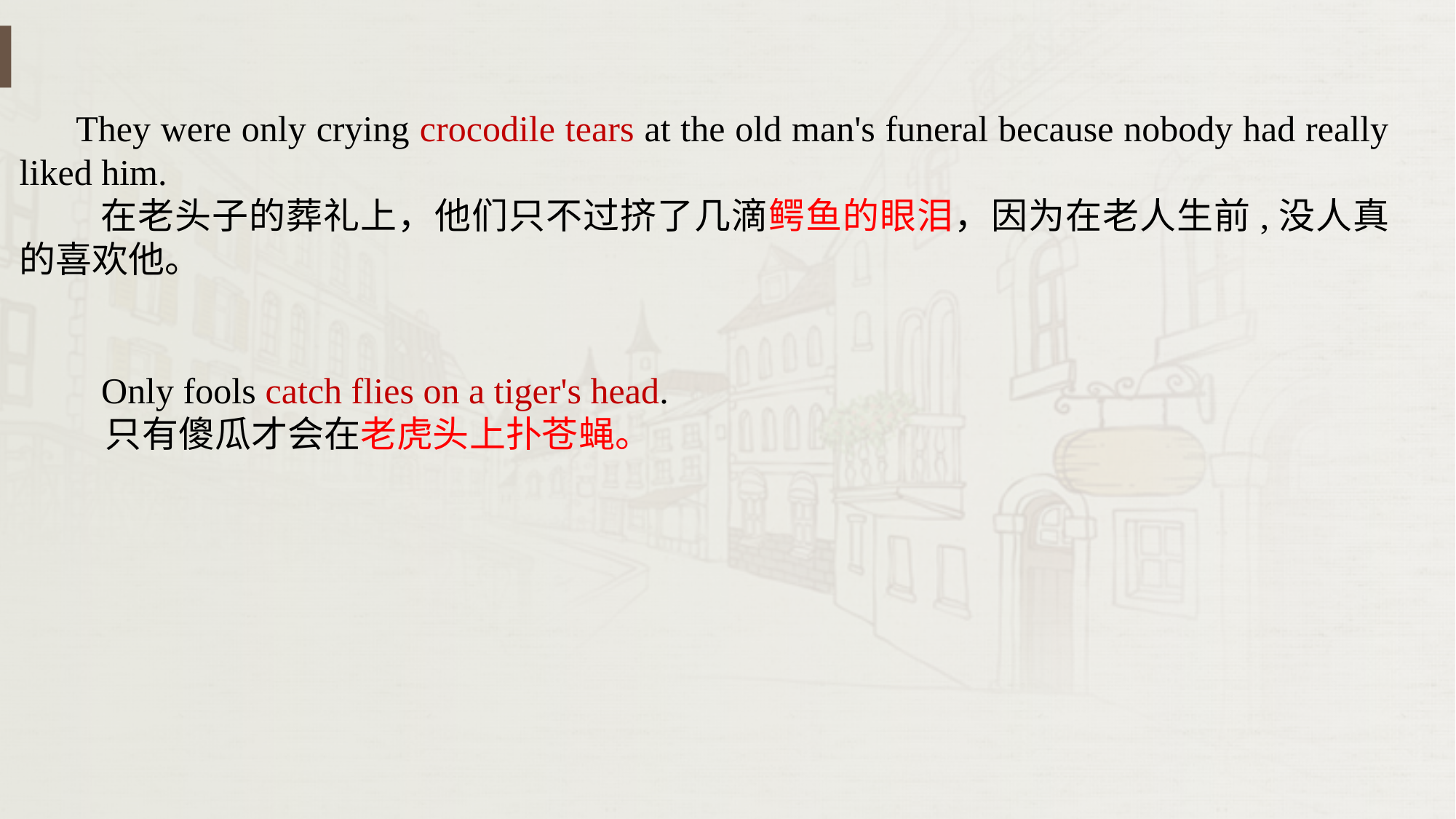

They were only crying crocodile tears at the old man's funeral because nobody had really liked him.
    在老头子的葬礼上，他们只不过挤了几滴鳄鱼的眼泪，因为在老人生前,没人真的喜欢他。

     Only fools catch flies on a tiger's head.
     只有傻瓜才会在老虎头上扑苍蝇。